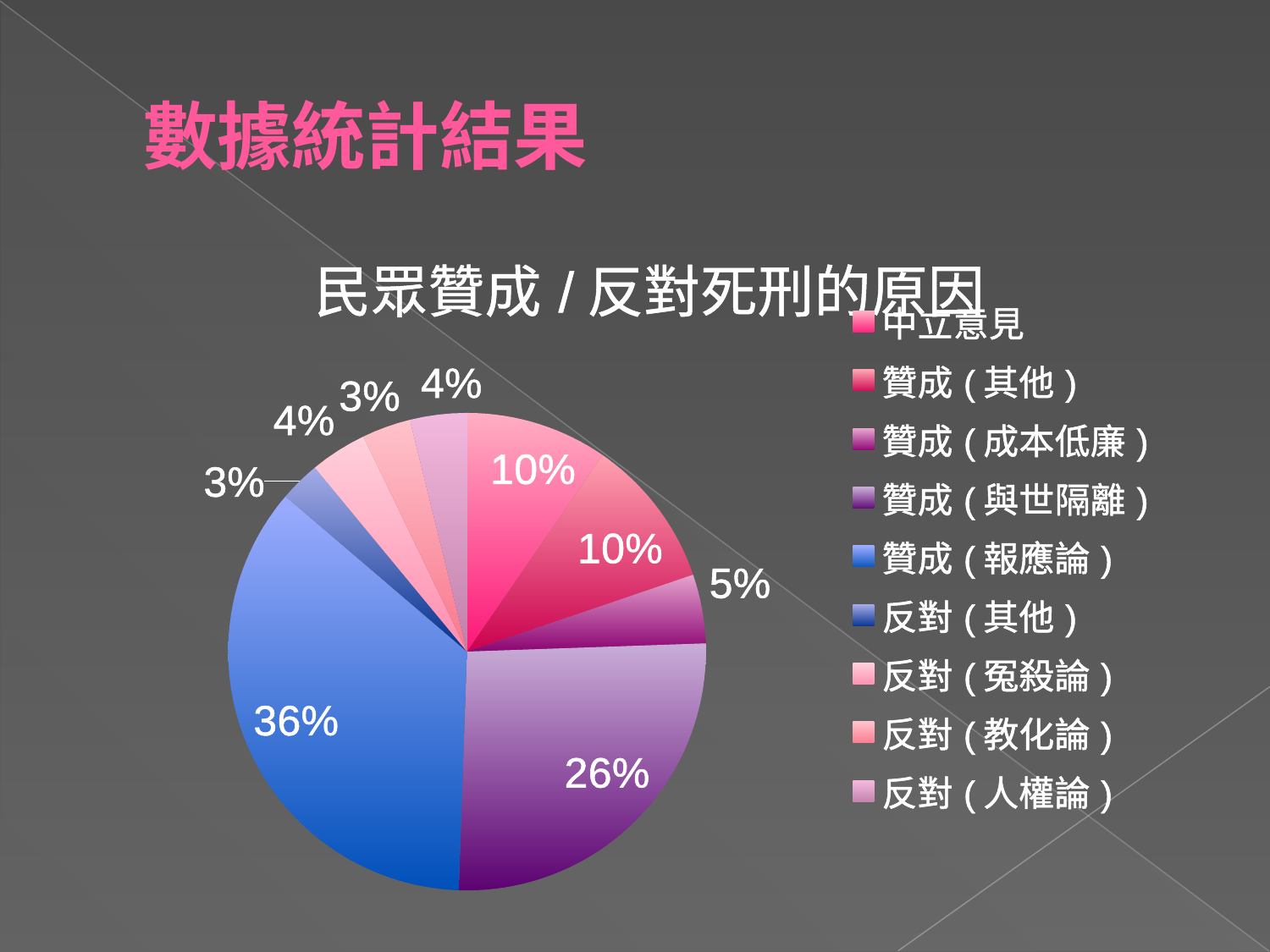

# 數據統計結果

### Chart: 民眾贊成/反對死刑的原因

| Category |  |
|---|---|
| 中立意見 | 35.0 |
| 贊成(其他) | 37.0 |
| 贊成(成本低廉) | 17.0 |
| 贊成(與世隔離) | 95.0 |
| 贊成(報應論) | 130.0 |
| 反對(其他) | 10.0 |
| 反對(冤殺論) | 14.0 |
| 反對(教化論) | 12.0 |
| 反對(人權論) | 14.0 |